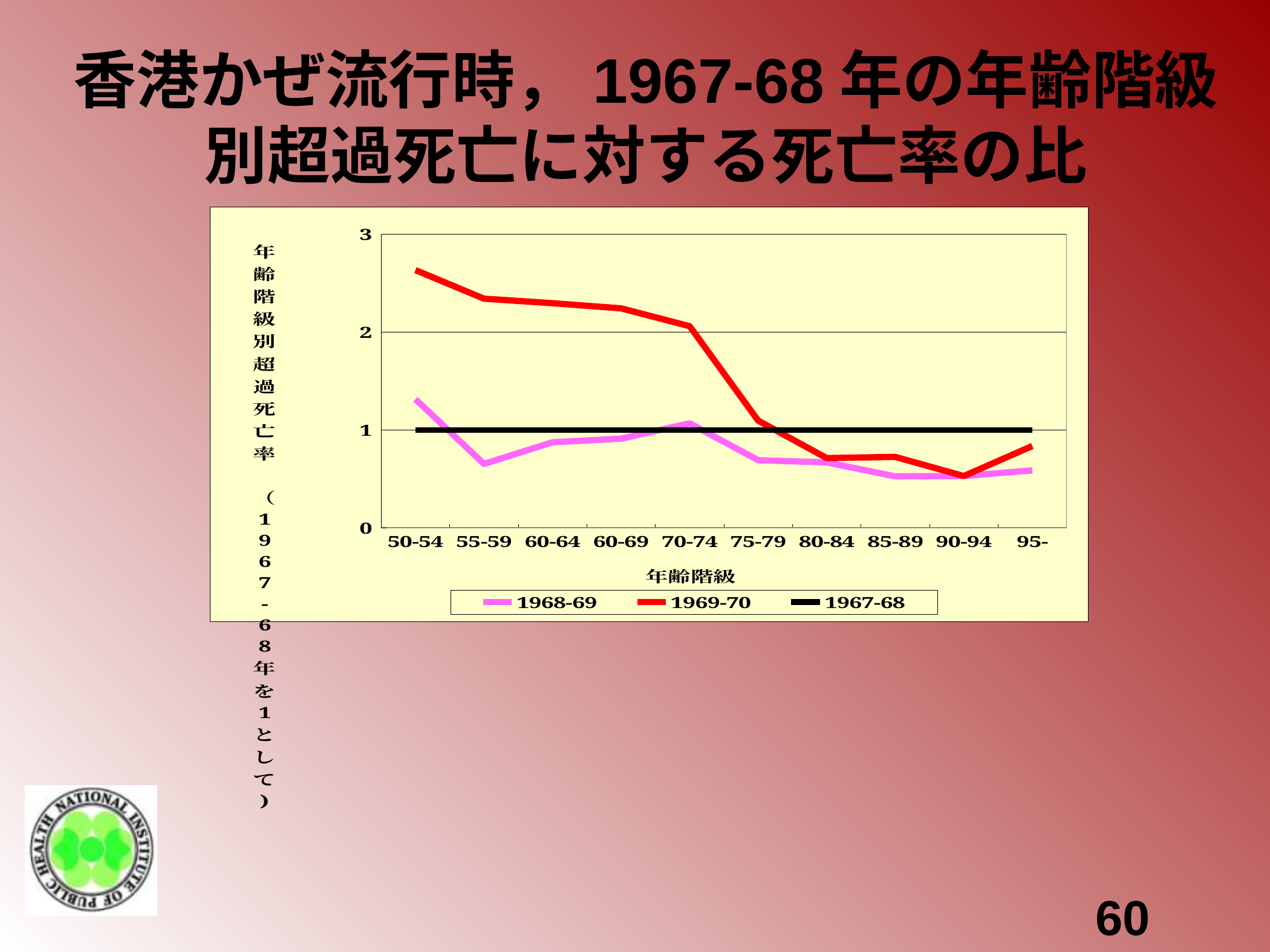

# 香港かぜ流行時，1967-68年の年齢階級別超過死亡に対する死亡率の比

### Chart

| Category | 1968-69 | 1969-70 | 1967-68 |
|---|---|---|---|
| 50-54 | 1.313873756119208 | 2.632375043710857 | 1.0 |
| 55-59 | 0.6528445574392976 | 2.3403833330955424 | 1.0 |
| 60-64 | 0.8739620811247538 | 2.294215427171794 | 1.0 |
| 60-69 | 0.9107020897210969 | 2.2419870699619637 | 1.0 |
| 70-74 | 1.0672815693430011 | 2.0592508829803085 | 1.0 |
| 75-79 | 0.6908879056607373 | 1.0952603493757302 | 1.0 |
| 80-84 | 0.6680554677992336 | 0.7122983428704758 | 1.0 |
| 85-89 | 0.5257861843845244 | 0.724340895101748 | 1.0 |
| 90-94 | 0.5291470621557917 | 0.5289420358093347 | 1.0 |
| 95- | 0.5865857457907419 | 0.8354414525510039 | 1.0 |